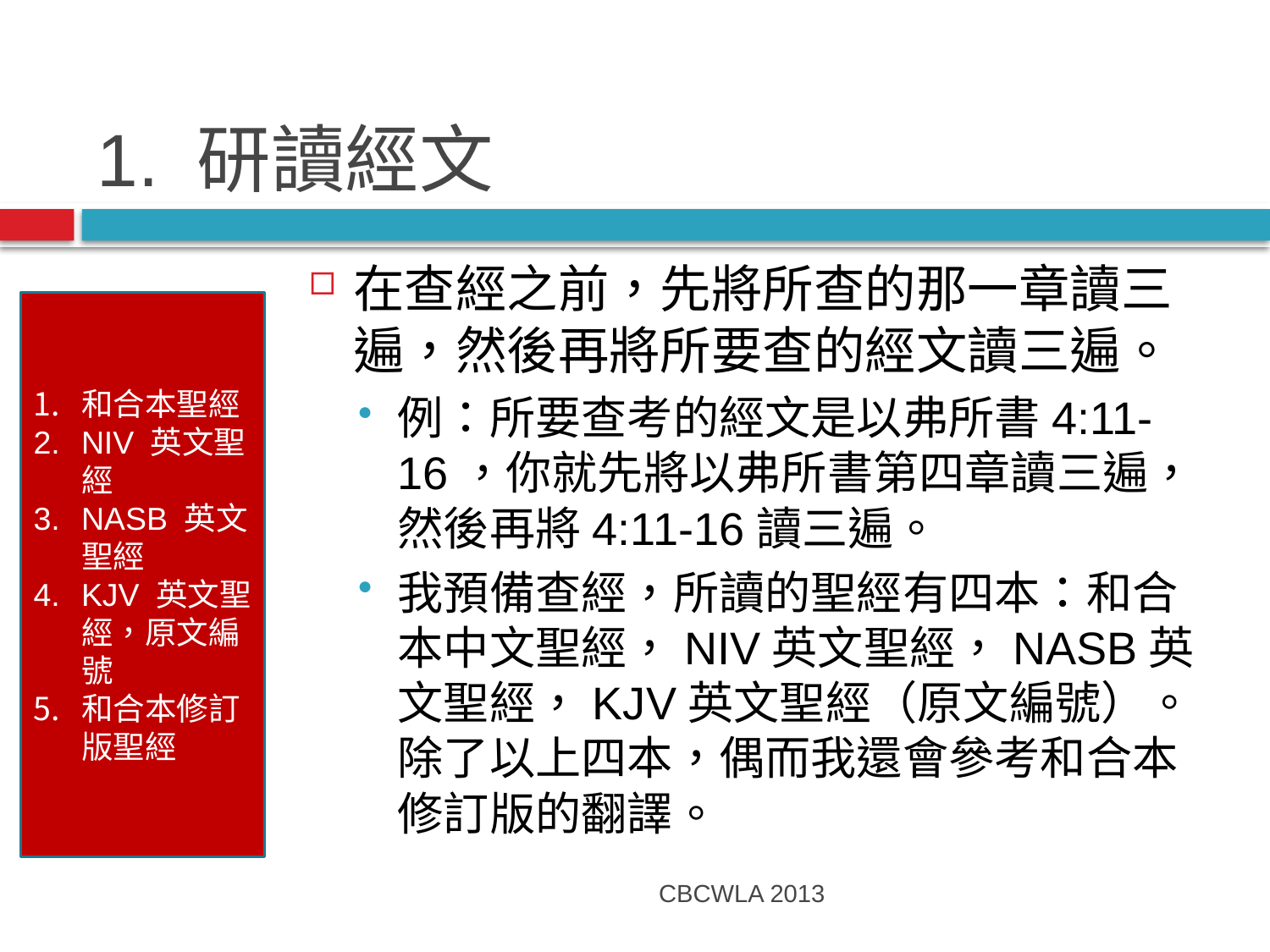

# 1. 研讀經文
在查經之前，先將所查的那一章讀三遍，然後再將所要查的經文讀三遍。
例：所要查考的經文是以弗所書4:11-16，你就先將以弗所書第四章讀三遍，然後再將4:11-16讀三遍。
我預備查經，所讀的聖經有四本：和合本中文聖經，NIV英文聖經，NASB英文聖經，KJV英文聖經（原文編號）。除了以上四本，偶而我還會參考和合本修訂版的翻譯。

和合本聖經
NIV 英文聖經
NASB 英文聖經
KJV 英文聖經，原文編號
和合本修訂版聖經
CBCWLA 2013